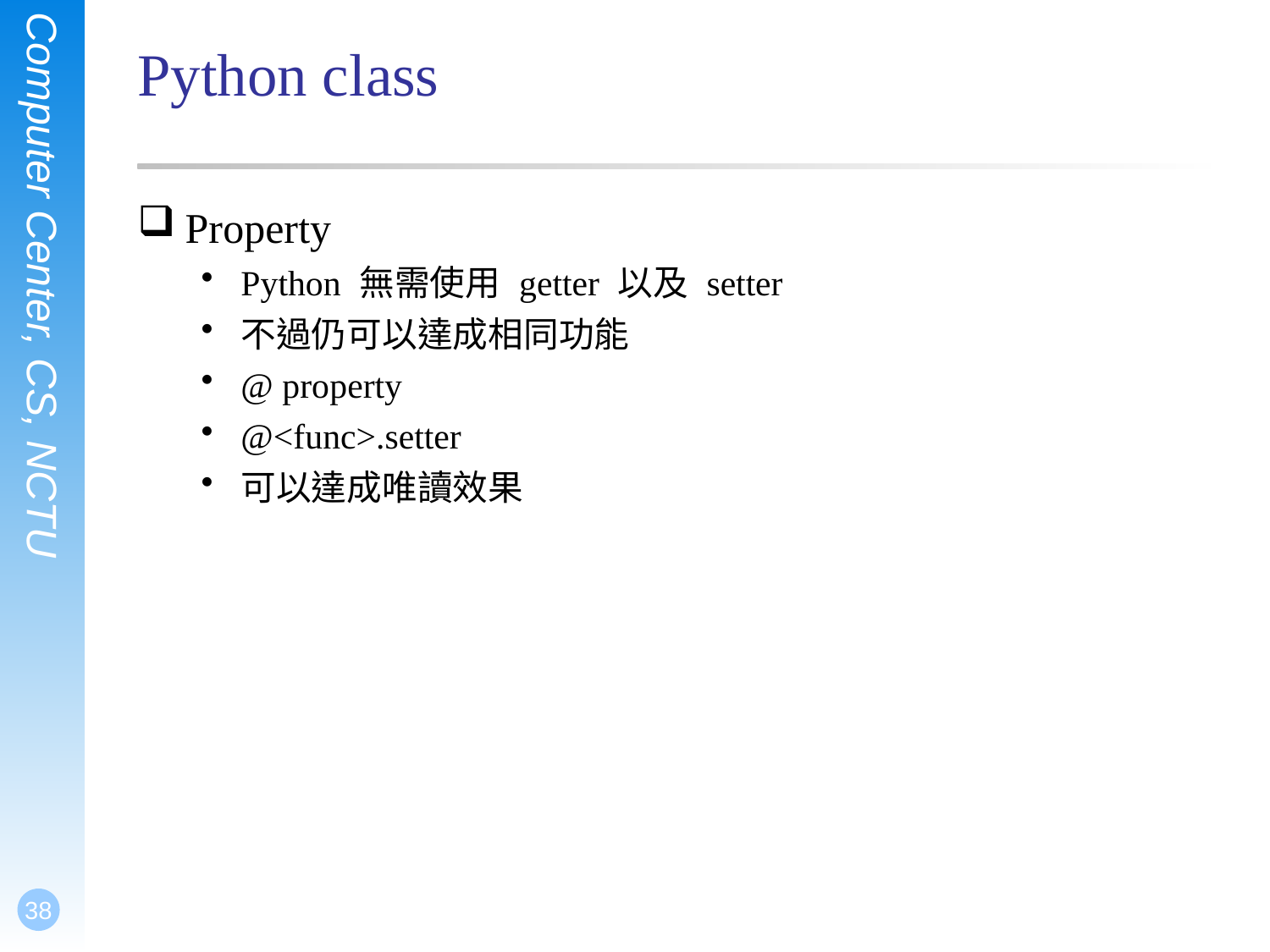

# Python class
Property
Python 無需使用 getter 以及 setter
不過仍可以達成相同功能
@ property
@<func>.setter
可以達成唯讀效果